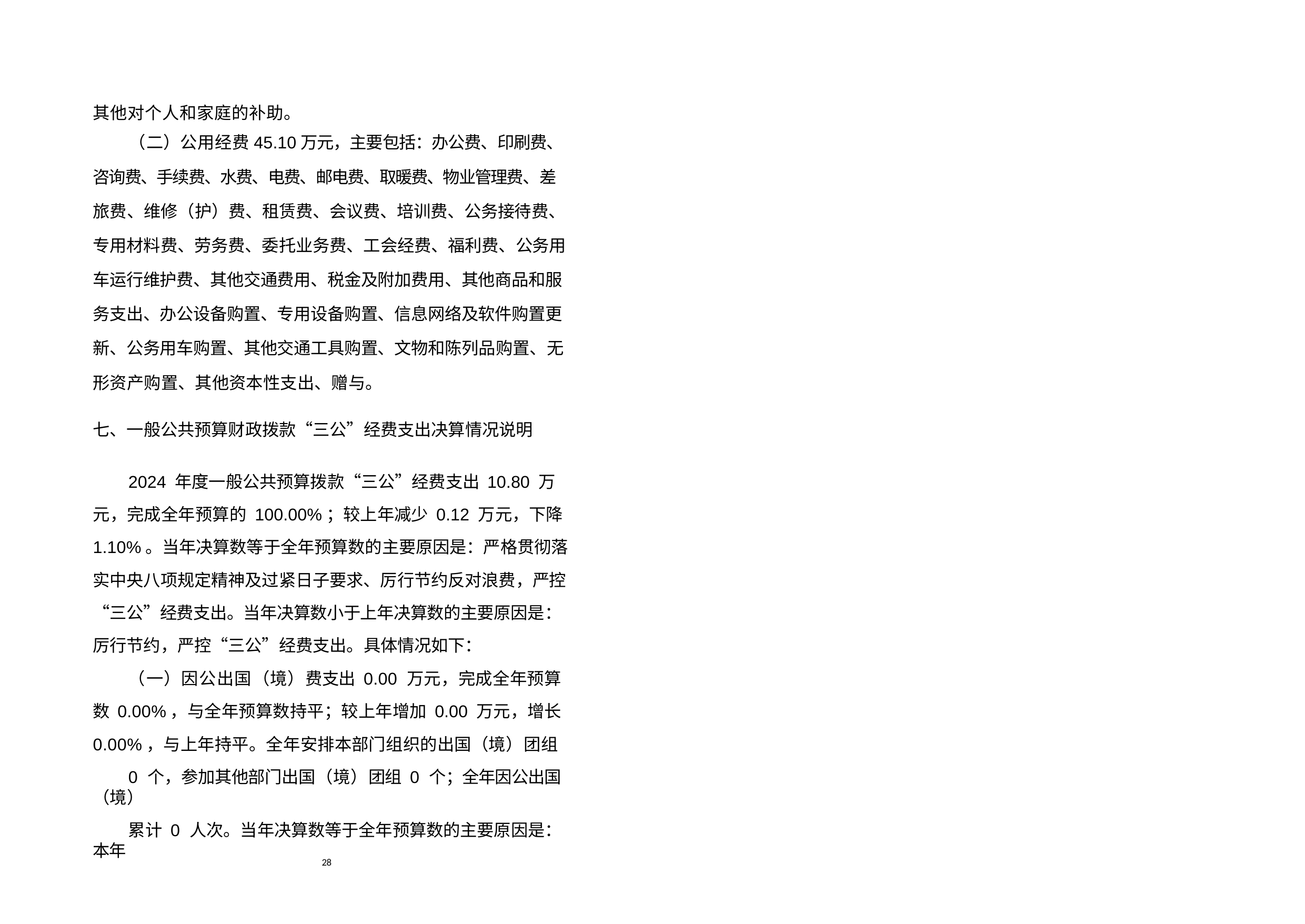

其他对个人和家庭的补助。
（二）公用经费45.10万元，主要包括：办公费、印刷费、
咨询费、手续费、水费、电费、邮电费、取暖费、物业管理费、差旅费、维修（护）费、租赁费、会议费、培训费、公务接待费、专用材料费、劳务费、委托业务费、工会经费、福利费、公务用车运行维护费、其他交通费用、税金及附加费用、其他商品和服务支出、办公设备购置、专用设备购置、信息网络及软件购置更新、公务用车购置、其他交通工具购置、文物和陈列品购置、无形资产购置、其他资本性支出、赠与。

七、一般公共预算财政拨款“三公”经费支出决算情况说明
2024 年度一般公共预算拨款“三公”经费支出 10.80 万元，完成全年预算的 100.00%；较上年减少 0.12 万元，下降 1.10%。当年决算数等于全年预算数的主要原因是：严格贯彻落实中央八项规定精神及过紧日子要求、厉行节约反对浪费，严控“三公”经费支出。当年决算数小于上年决算数的主要原因是：厉行节约，严控“三公”经费支出。具体情况如下：
（一）因公出国（境）费支出 0.00 万元，完成全年预算数 0.00%，与全年预算数持平；较上年增加 0.00 万元，增长 0.00%，与上年持平。全年安排本部门组织的出国（境）团组
0 个，参加其他部门出国（境）团组 0 个；全年因公出国（境）
累计 0 人次。当年决算数等于全年预算数的主要原因是：本年
28